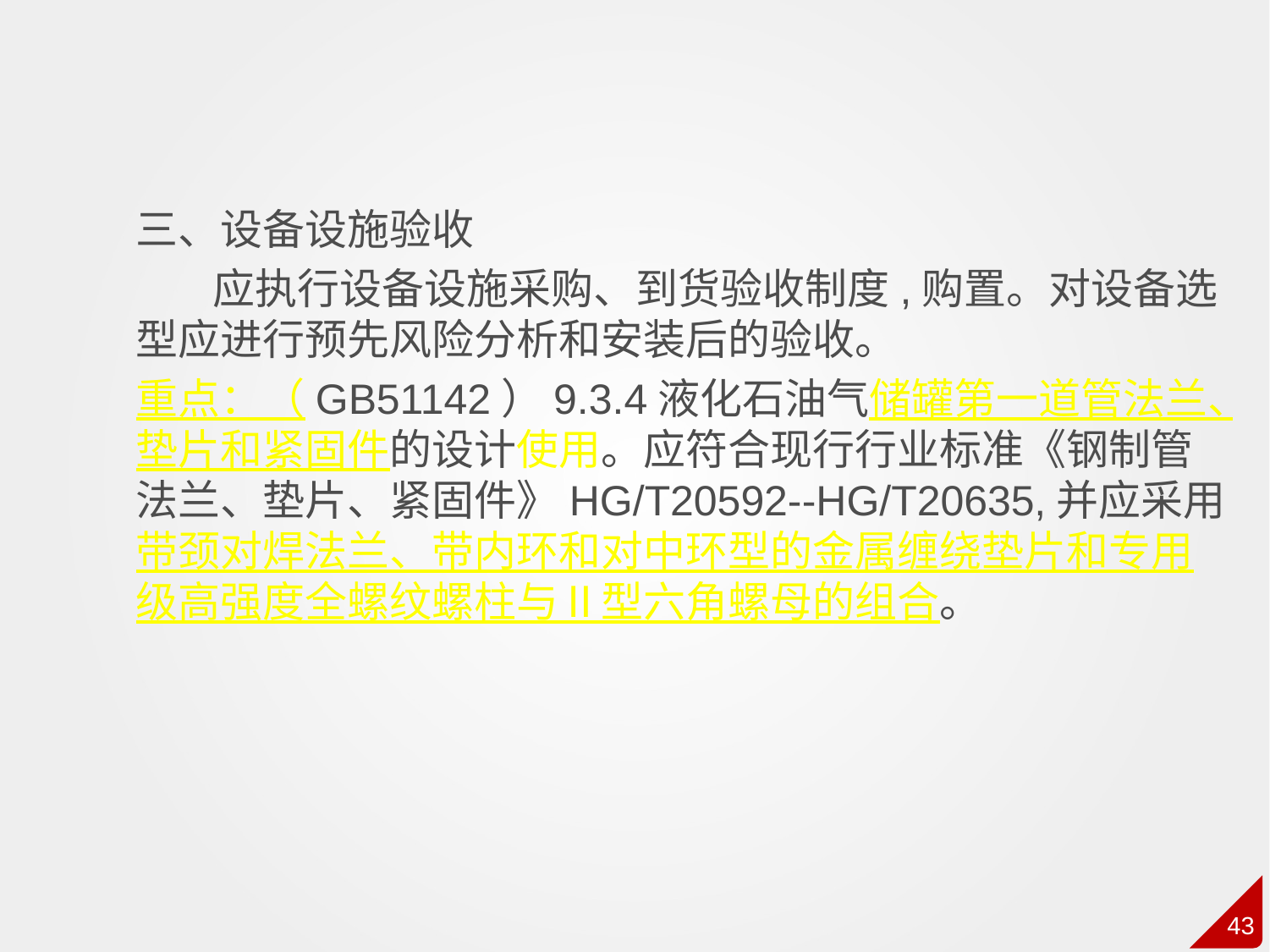

三、设备设施验收
       应执行设备设施采购、到货验收制度,购置。对设备选型应进行预先风险分析和安装后的验收。
重点：（GB51142）9.3.4液化石油气储罐第一道管法兰、垫片和紧固件的设计使用。应符合现行行业标准《钢制管法兰、垫片、紧固件》HG/T20592--HG/T20635,并应采用带颈对焊法兰、带内环和对中环型的金属缠绕垫片和专用级高强度全螺纹螺柱与Ⅱ型六角螺母的组合。